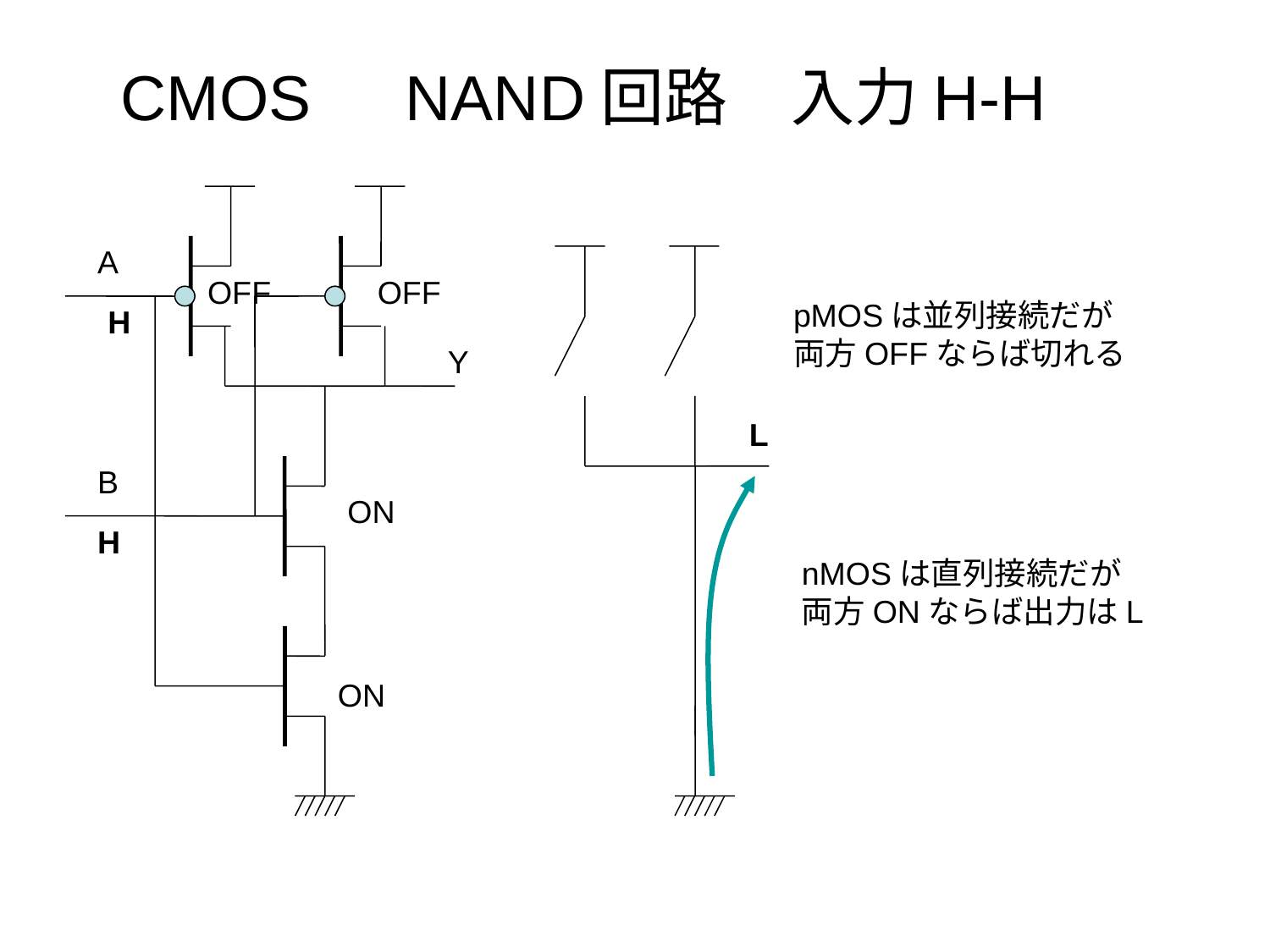

# CMOS　NAND回路　入力H-H

A

OFF

OFF

pMOSは並列接続だが
両方OFFならば切れる

H

Y

L
B

ON

H

nMOSは直列接続だが
両方ONならば出力はL

ON